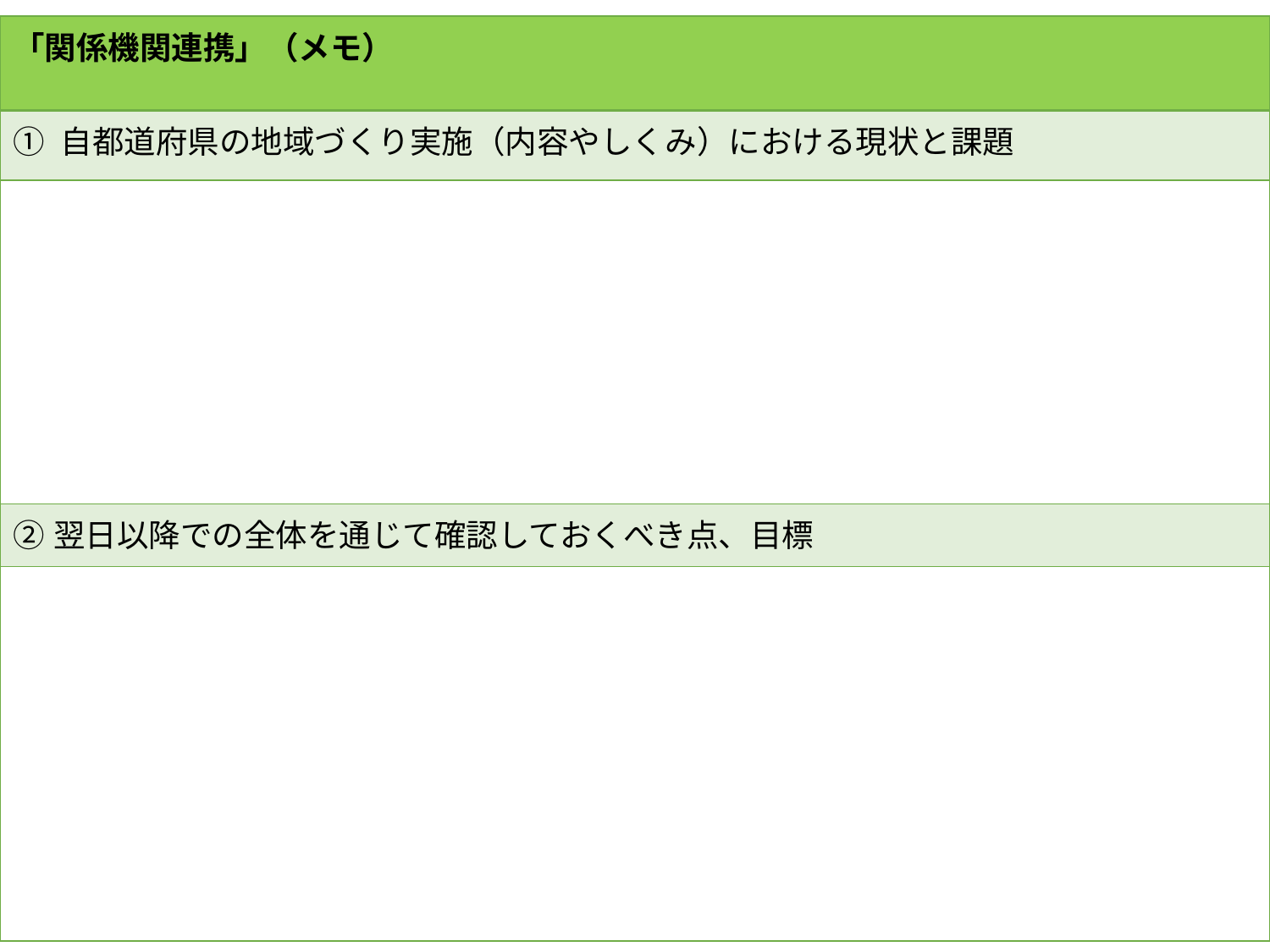

| 「関係機関連携」（メモ） |
| --- |
| ① 自都道府県の地域づくり実施（内容やしくみ）における現状と課題 |
|  |
| ②翌日以降での全体を通じて確認しておくべき点、目標 |
|  |